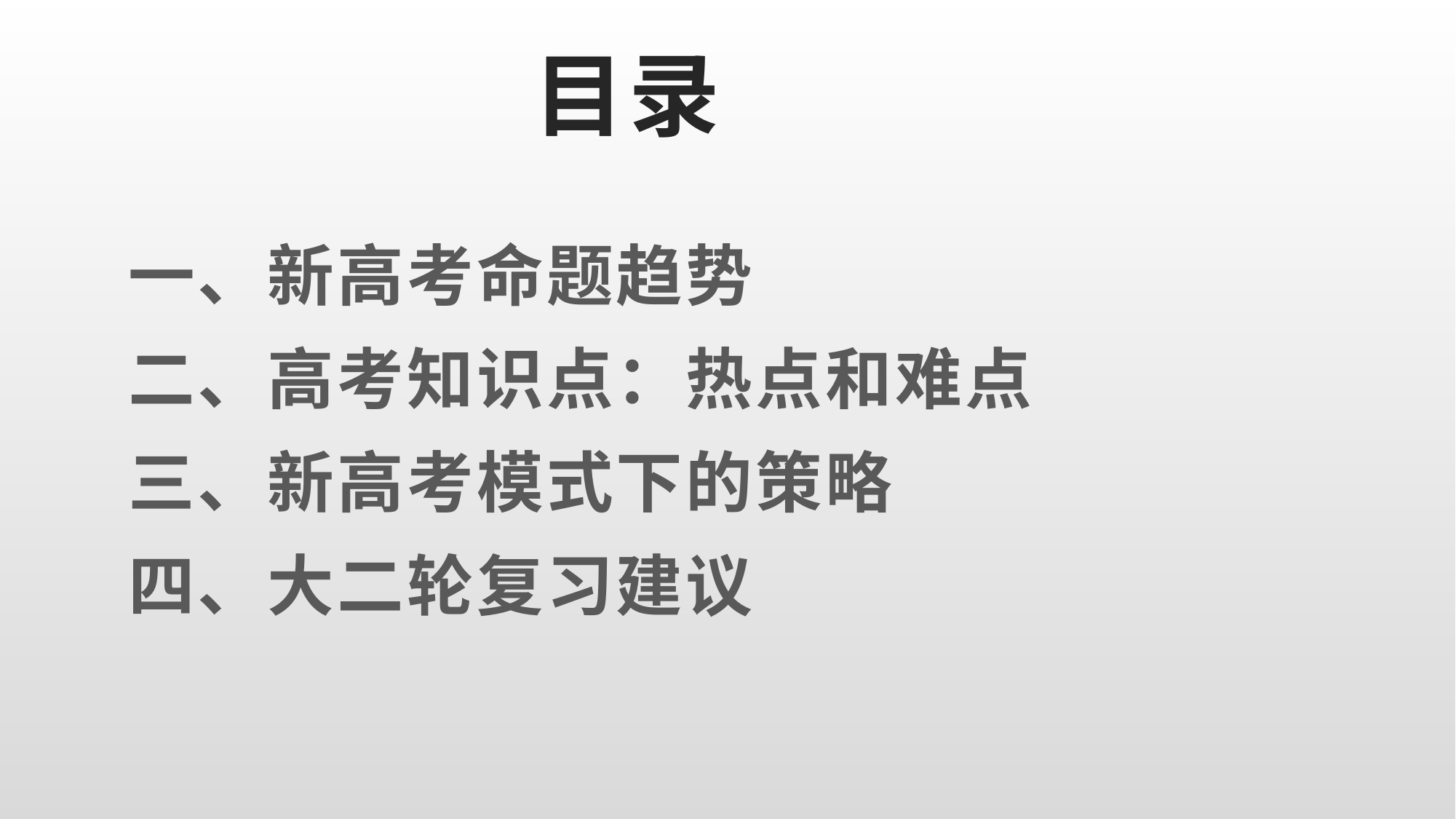

# 目录
一、新高考命题趋势
二、高考知识点：热点和难点
三、新高考模式下的策略
四、大二轮复习建议